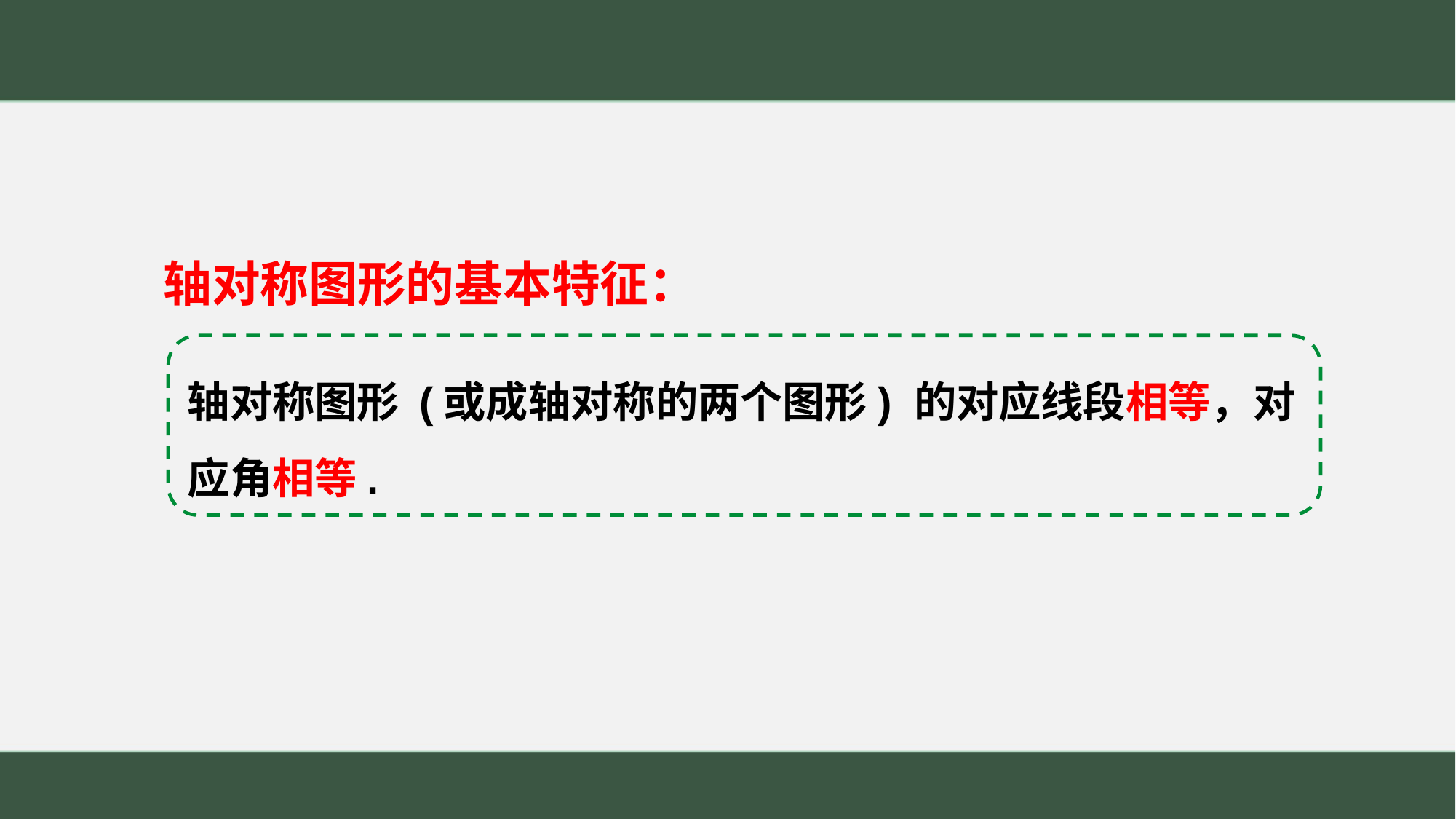

轴对称图形的基本特征：
轴对称图形 (或成轴对称的两个图形) 的对应线段相等，对应角相等.